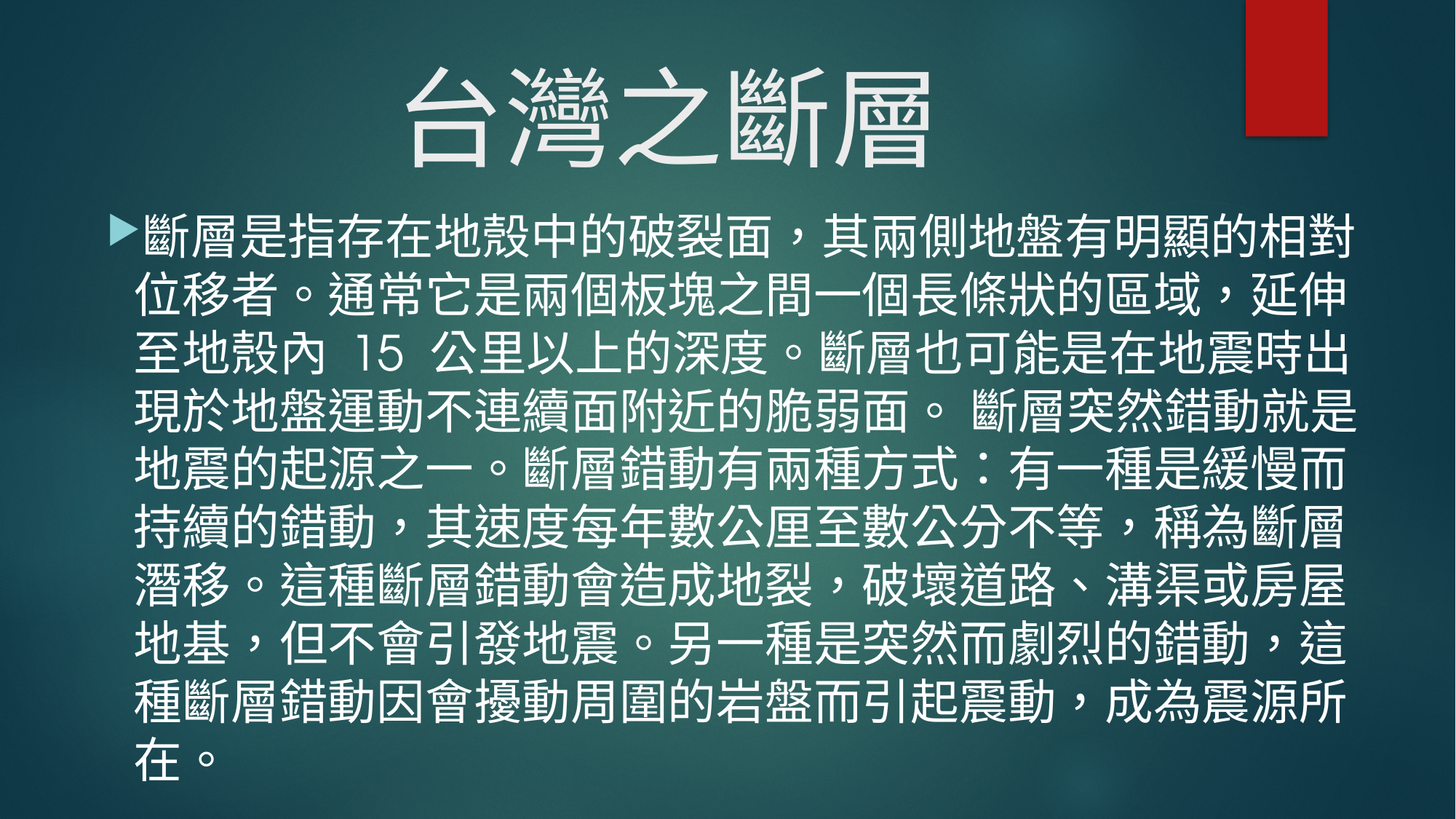

# 台灣之斷層
斷層是指存在地殼中的破裂面，其兩側地盤有明顯的相對位移者。通常它是兩個板塊之間一個長條狀的區域，延伸至地殼內 15 公里以上的深度。斷層也可能是在地震時出現於地盤運動不連續面附近的脆弱面。 斷層突然錯動就是地震的起源之一。斷層錯動有兩種方式：有一種是緩慢而持續的錯動，其速度每年數公厘至數公分不等，稱為斷層潛移。這種斷層錯動會造成地裂，破壞道路、溝渠或房屋地基，但不會引發地震。另一種是突然而劇烈的錯動，這種斷層錯動因會擾動周圍的岩盤而引起震動，成為震源所在。